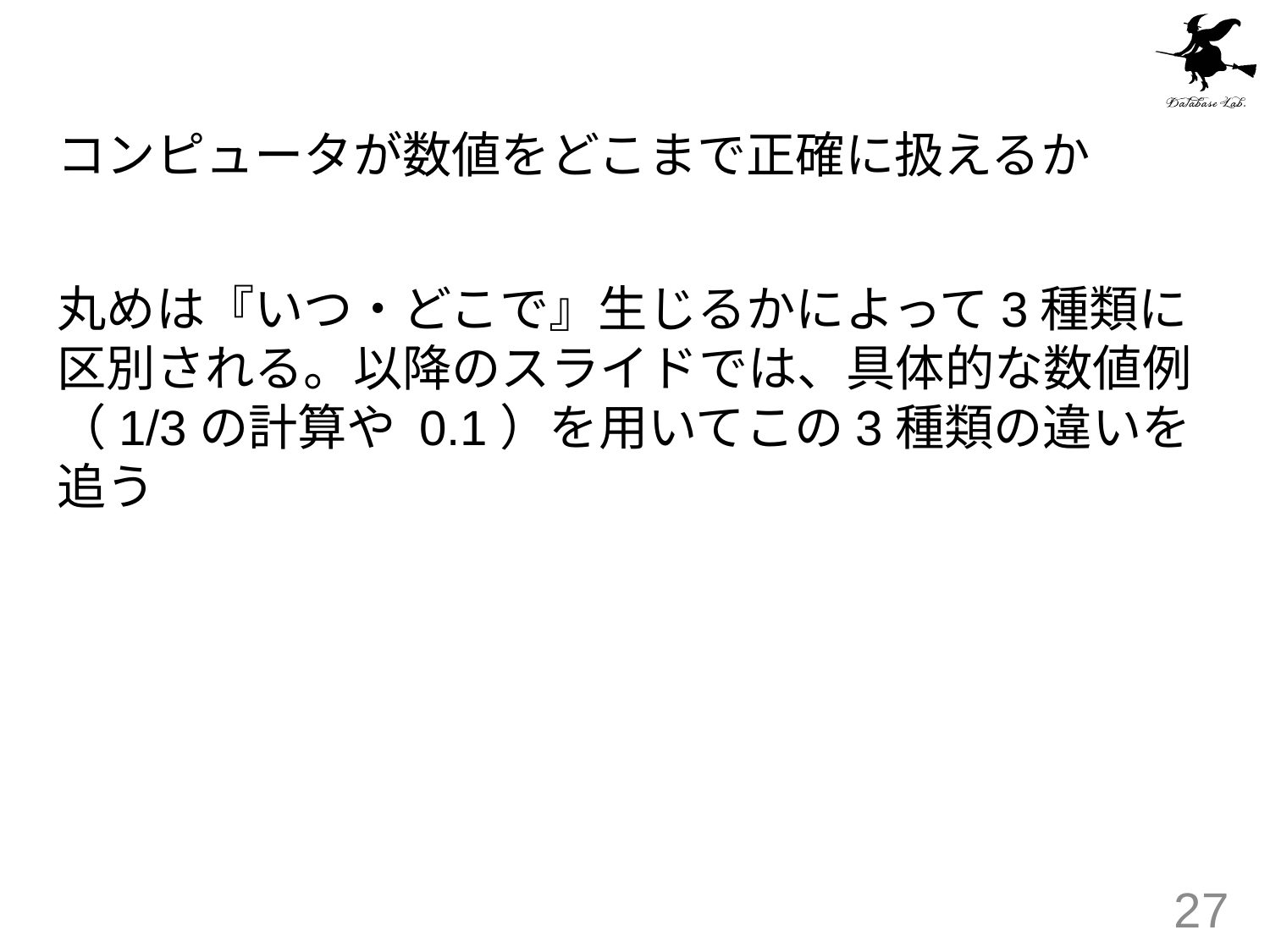

#
コンピュータが数値をどこまで正確に扱えるか

丸めは『いつ・どこで』生じるかによって3種類に区別される。以降のスライドでは、具体的な数値例（1/3の計算や 0.1）を用いてこの3種類の違いを追う
27